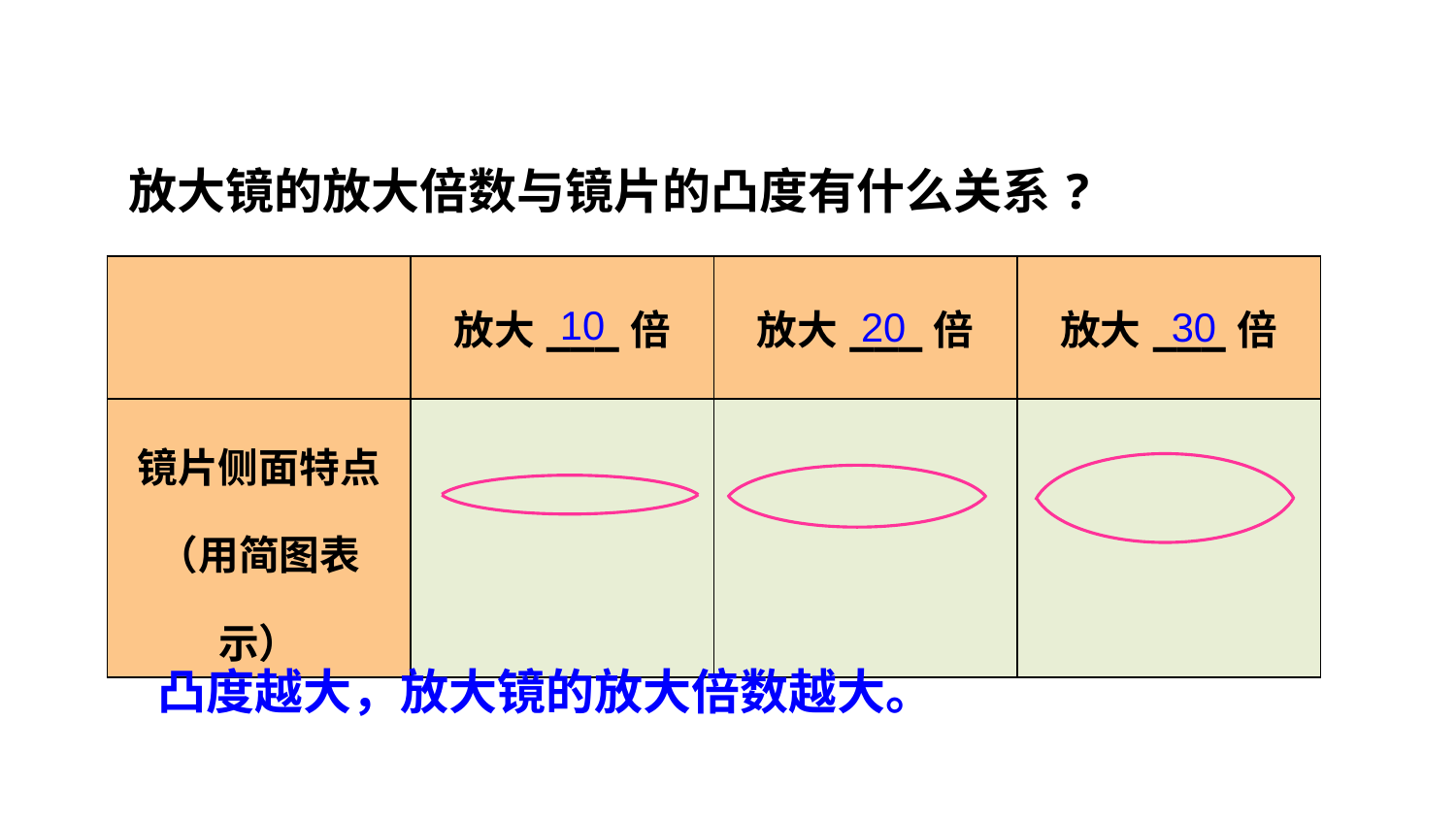

放大镜的放大倍数与镜片的凸度有什么关系?
|  | 放大\_\_\_倍 | 放大\_\_\_倍 | 放大\_\_\_倍 |
| --- | --- | --- | --- |
| 镜片侧面特点 （用简图表示） |  |  |  |
10
20
30

凸度越大，放大镜的放大倍数越大。